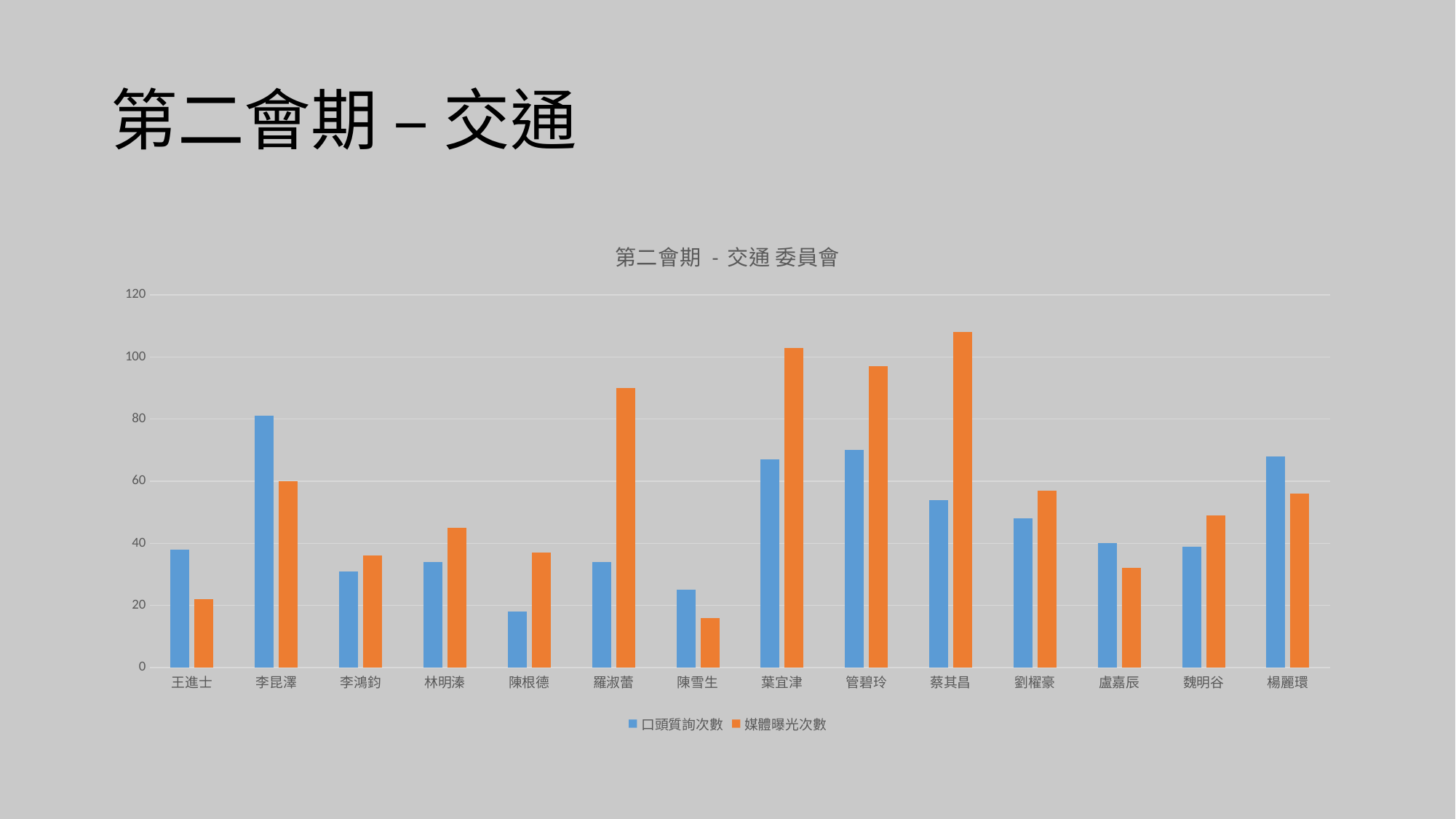

# 第二會期 – 交通

### Chart: 第二會期 - 交通 委員會

| Category | 口頭質詢次數 | 媒體曝光次數 |
|---|---|---|
| 王進士 | 38.0 | 22.0 |
| 李昆澤 | 81.0 | 60.0 |
| 李鴻鈞 | 31.0 | 36.0 |
| 林明溱 | 34.0 | 45.0 |
| 陳根德 | 18.0 | 37.0 |
| 羅淑蕾 | 34.0 | 90.0 |
| 陳雪生 | 25.0 | 16.0 |
| 葉宜津 | 67.0 | 103.0 |
| 管碧玲 | 70.0 | 97.0 |
| 蔡其昌 | 54.0 | 108.0 |
| 劉櫂豪 | 48.0 | 57.0 |
| 盧嘉辰 | 40.0 | 32.0 |
| 魏明谷 | 39.0 | 49.0 |
| 楊麗環 | 68.0 | 56.0 |